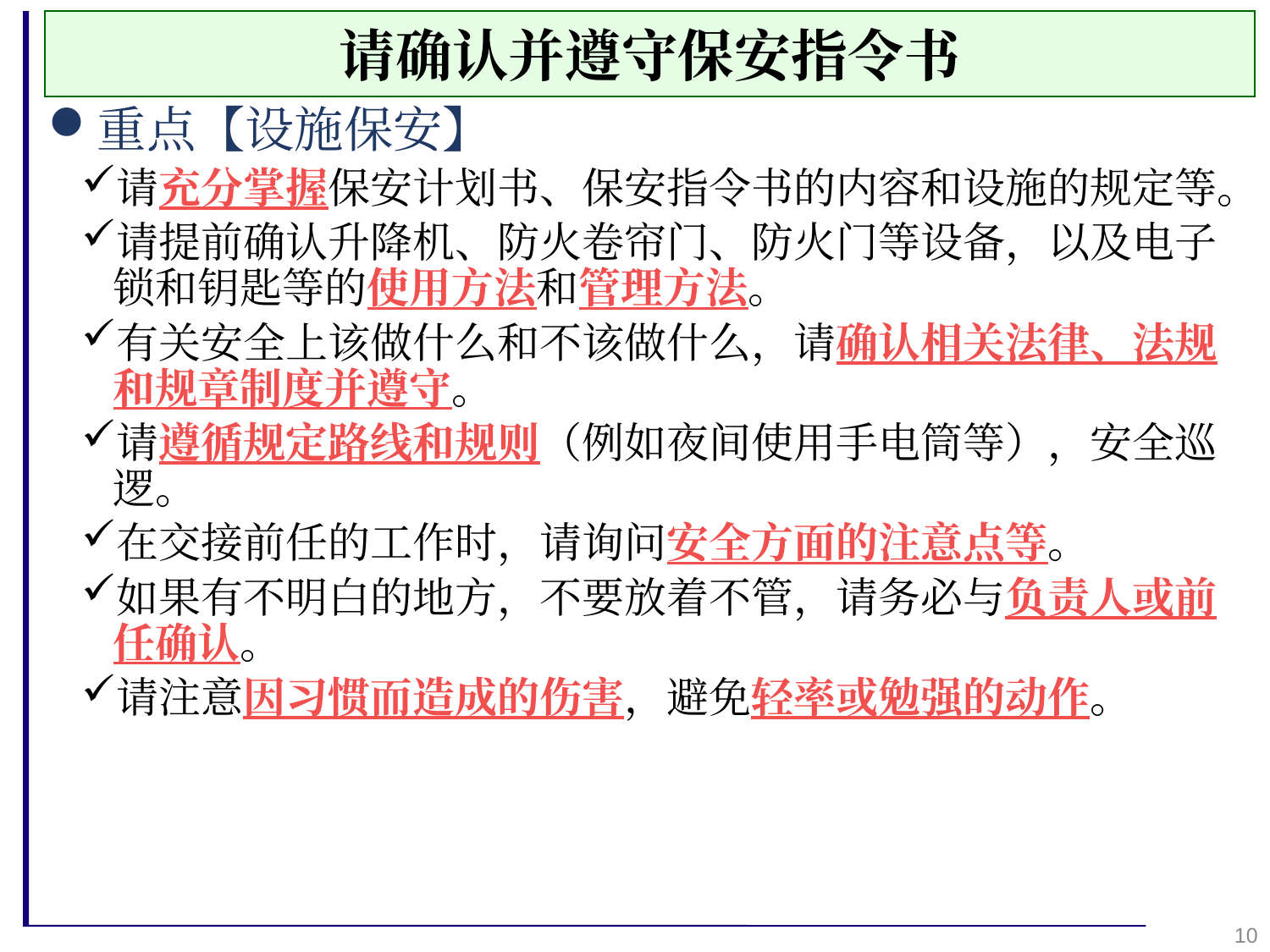

请确认并遵守保安指令书
重点【设施保安】
请充分掌握保安计划书、保安指令书的内容和设施的规定等。
请提前确认升降机、防火卷帘门、防火门等设备，以及电子锁和钥匙等的使用方法和管理方法。
有关安全上该做什么和不该做什么，请确认相关法律、法规和规章制度并遵守。
请遵循规定路线和规则（例如夜间使用手电筒等），安全巡逻。
在交接前任的工作时，请询问安全方面的注意点等。
如果有不明白的地方，不要放着不管，请务必与负责人或前任确认。
请注意因习惯而造成的伤害，避免轻率或勉强的动作。
10